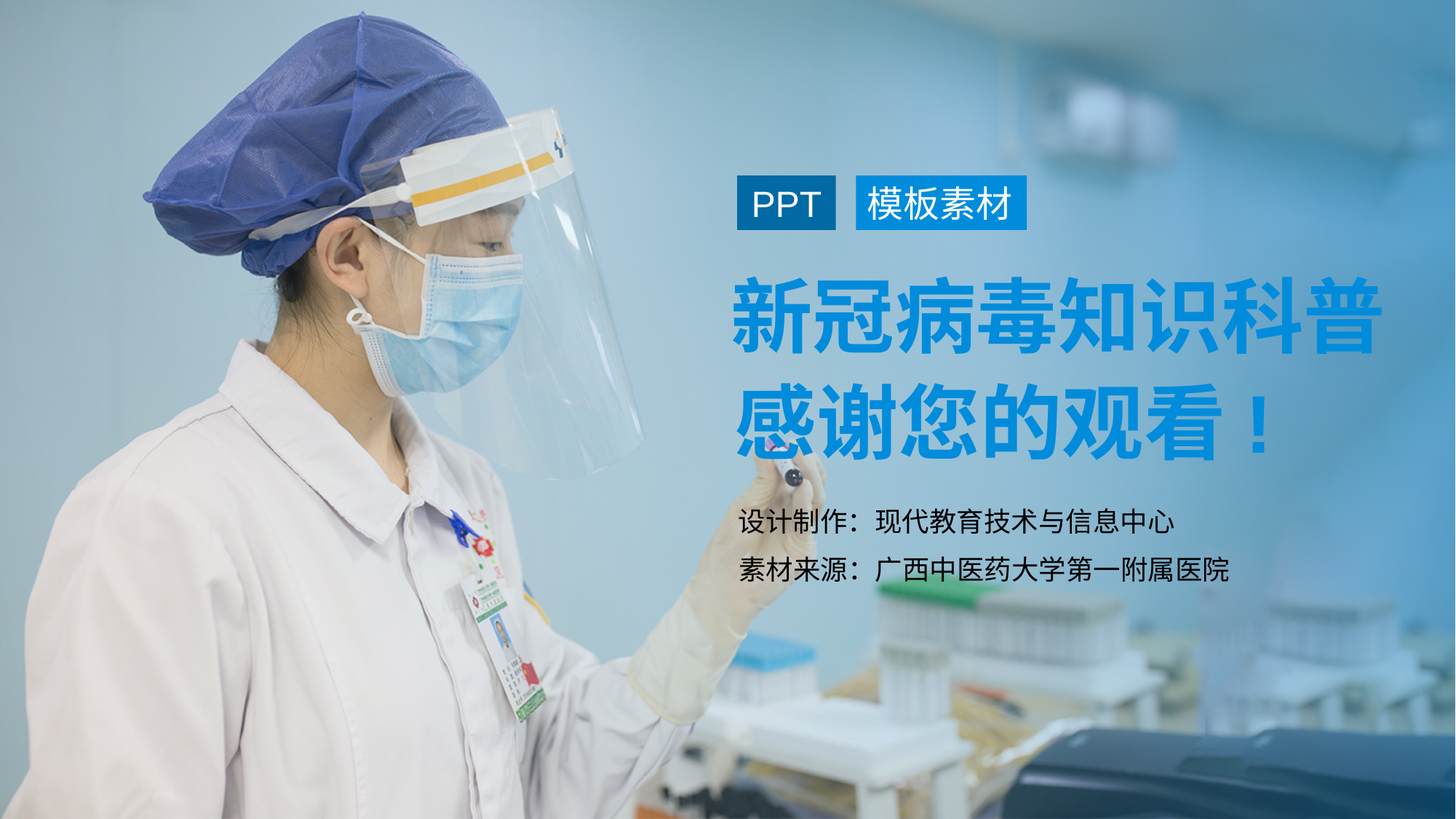

模板素材
PPT
新冠病毒知识科普
感谢您的观看!
设计制作：现代教育技术与信息中心
素材来源：广西中医药大学第一附属医院